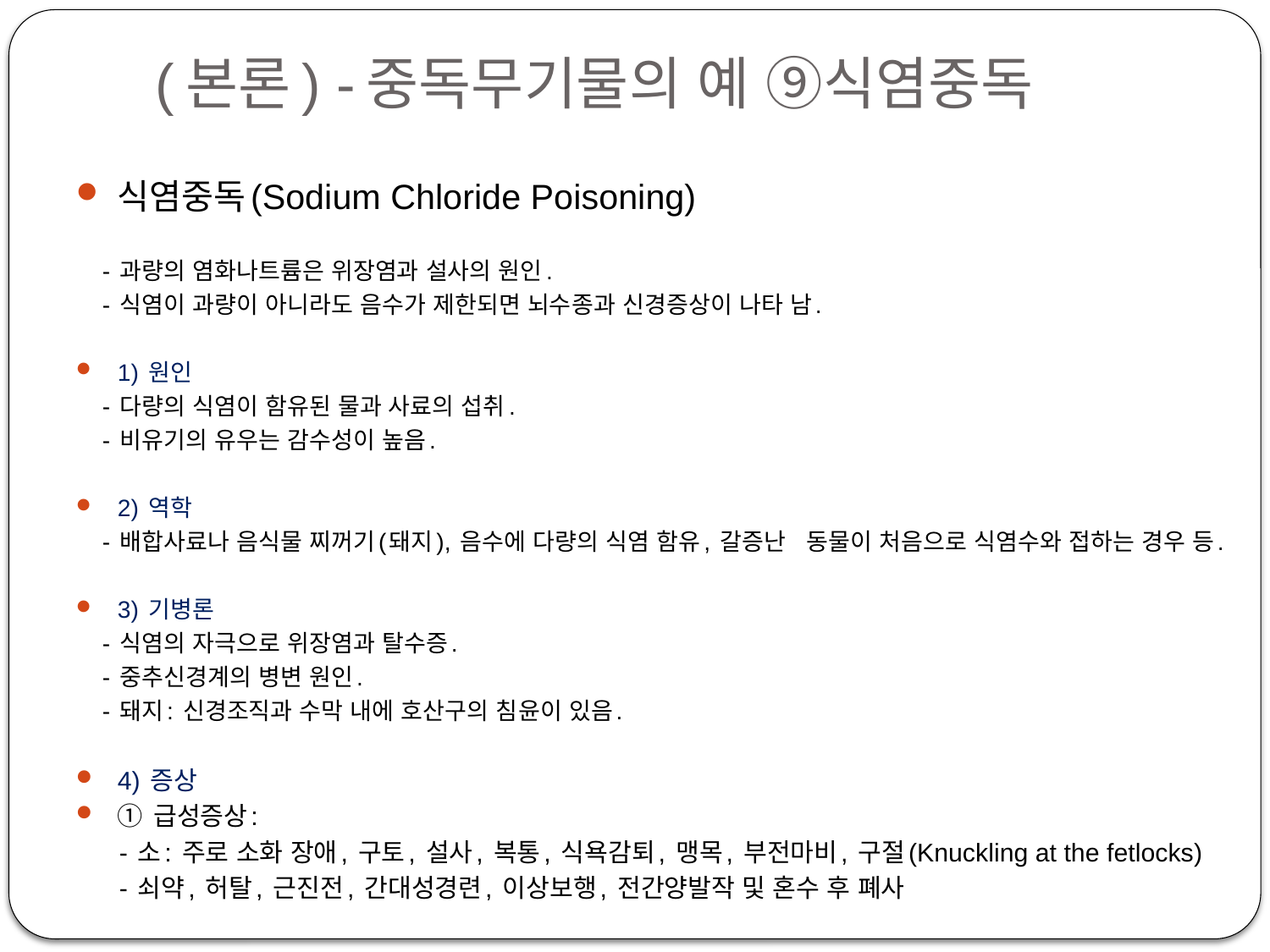

# (본론) -중독무기물의 예 ⑨식염중독
식염중독(Sodium Chloride Poisoning)

    - 과량의 염화나트륨은 위장염과 설사의 원인.
    - 식염이 과량이 아니라도 음수가 제한되면 뇌수종과 신경증상이 나타 남.

1) 원인
    - 다량의 식염이 함유된 물과 사료의 섭취.
    - 비유기의 유우는 감수성이 높음.

2) 역학
    - 배합사료나 음식물 찌꺼기(돼지), 음수에 다량의 식염 함유, 갈증난   동물이 처음으로 식염수와 접하는 경우 등.

3) 기병론
    - 식염의 자극으로 위장염과 탈수증.
    - 중추신경계의 병변 원인.
    - 돼지: 신경조직과 수막 내에 호산구의 침윤이 있음.

4) 증상
① 급성증상:
      - 소: 주로 소화 장애, 구토, 설사, 복통, 식욕감퇴, 맹목, 부전마비, 구절(Knuckling at the fetlocks)
      - 쇠약, 허탈, 근진전, 간대성경련, 이상보행, 전간양발작 및 혼수 후 폐사